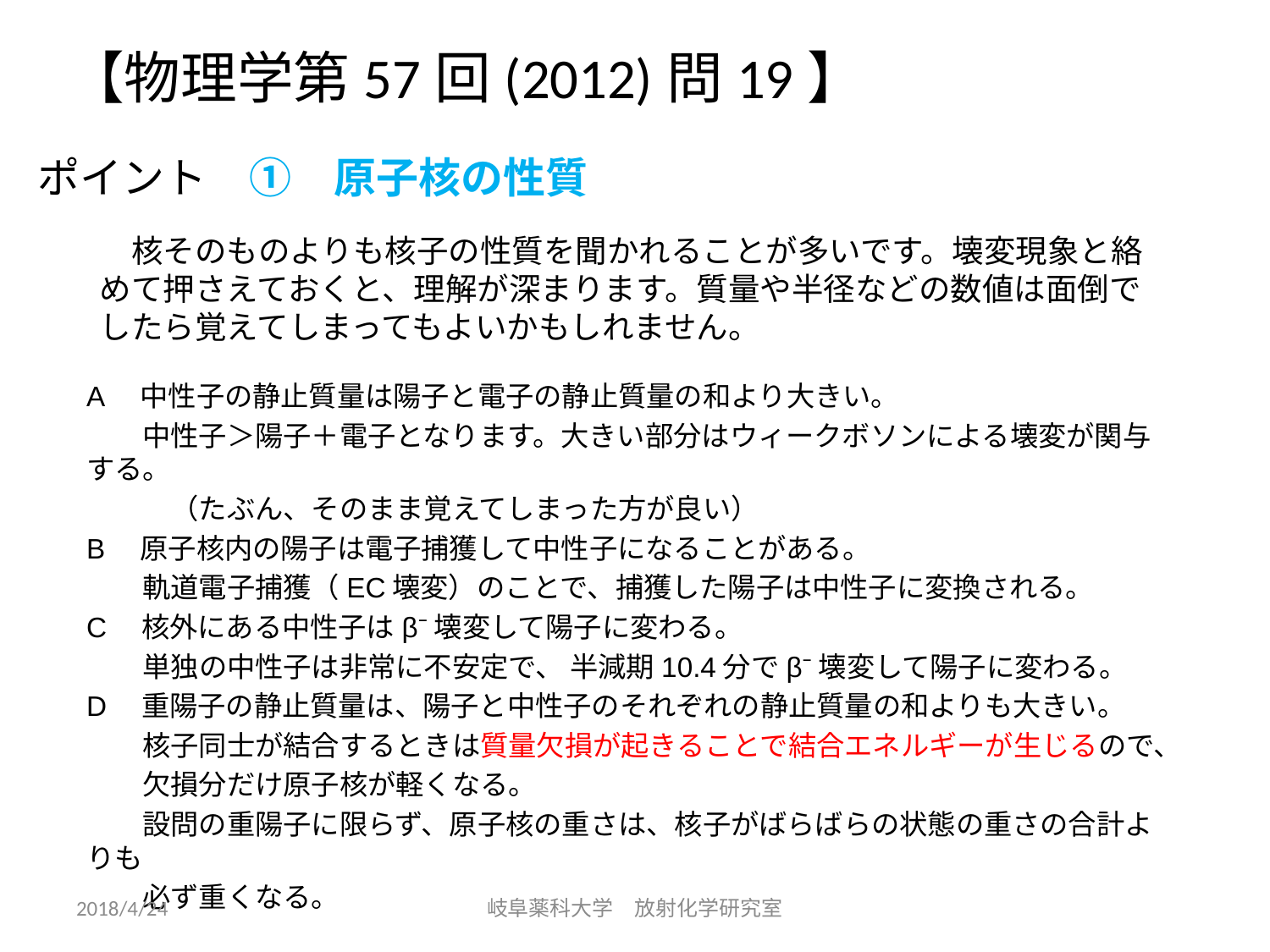

# 【物理学第57回(2012)問19】
ポイント　①　原子核の性質
　核そのものよりも核子の性質を聞かれることが多いです。壊変現象と絡めて押さえておくと、理解が深まります。質量や半径などの数値は面倒でしたら覚えてしまってもよいかもしれません。
A　中性子の静止質量は陽子と電子の静止質量の和より大きい。
　　中性子＞陽子＋電子となります。大きい部分はウィークボソンによる壊変が関与する。
　　　（たぶん、そのまま覚えてしまった方が良い）
B　原子核内の陽子は電子捕獲して中性子になることがある。
　　軌道電子捕獲（EC壊変）のことで、捕獲した陽子は中性子に変換される。
C　核外にある中性子はβ⁻壊変して陽子に変わる。
　　単独の中性子は非常に不安定で、 半減期10.4分でβ⁻壊変して陽子に変わる。
D　重陽子の静止質量は、陽子と中性子のそれぞれの静止質量の和よりも大きい。
　　核子同士が結合するときは質量欠損が起きることで結合エネルギーが生じるので、
　　欠損分だけ原子核が軽くなる。
　　設問の重陽子に限らず、原子核の重さは、核子がばらばらの状態の重さの合計よりも
　　必ず重くなる。

2018/4/24
岐阜薬科大学　放射化学研究室